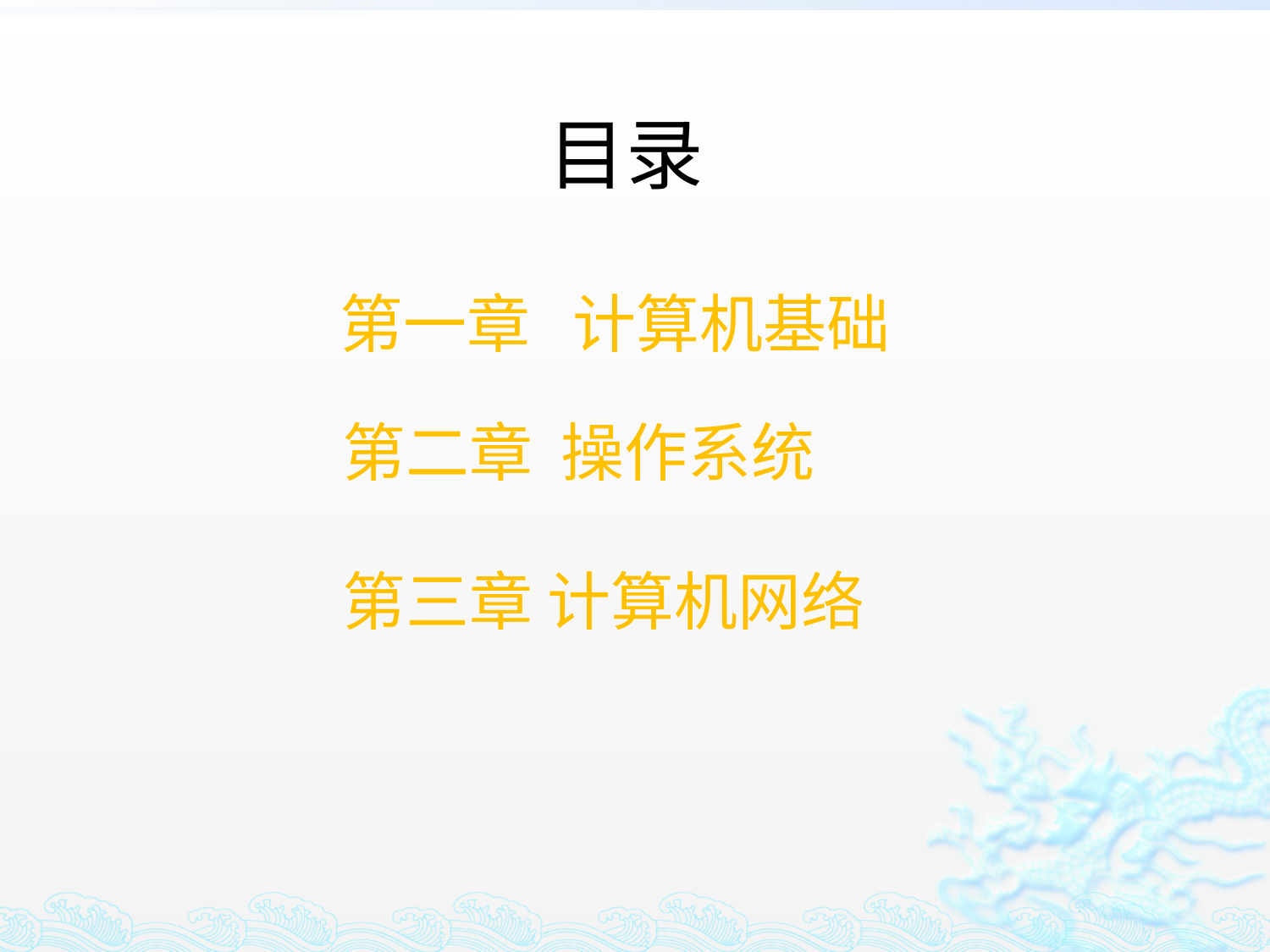

目录
第一章   计算机基础
第二章  操作系统
第三章 计算机网络